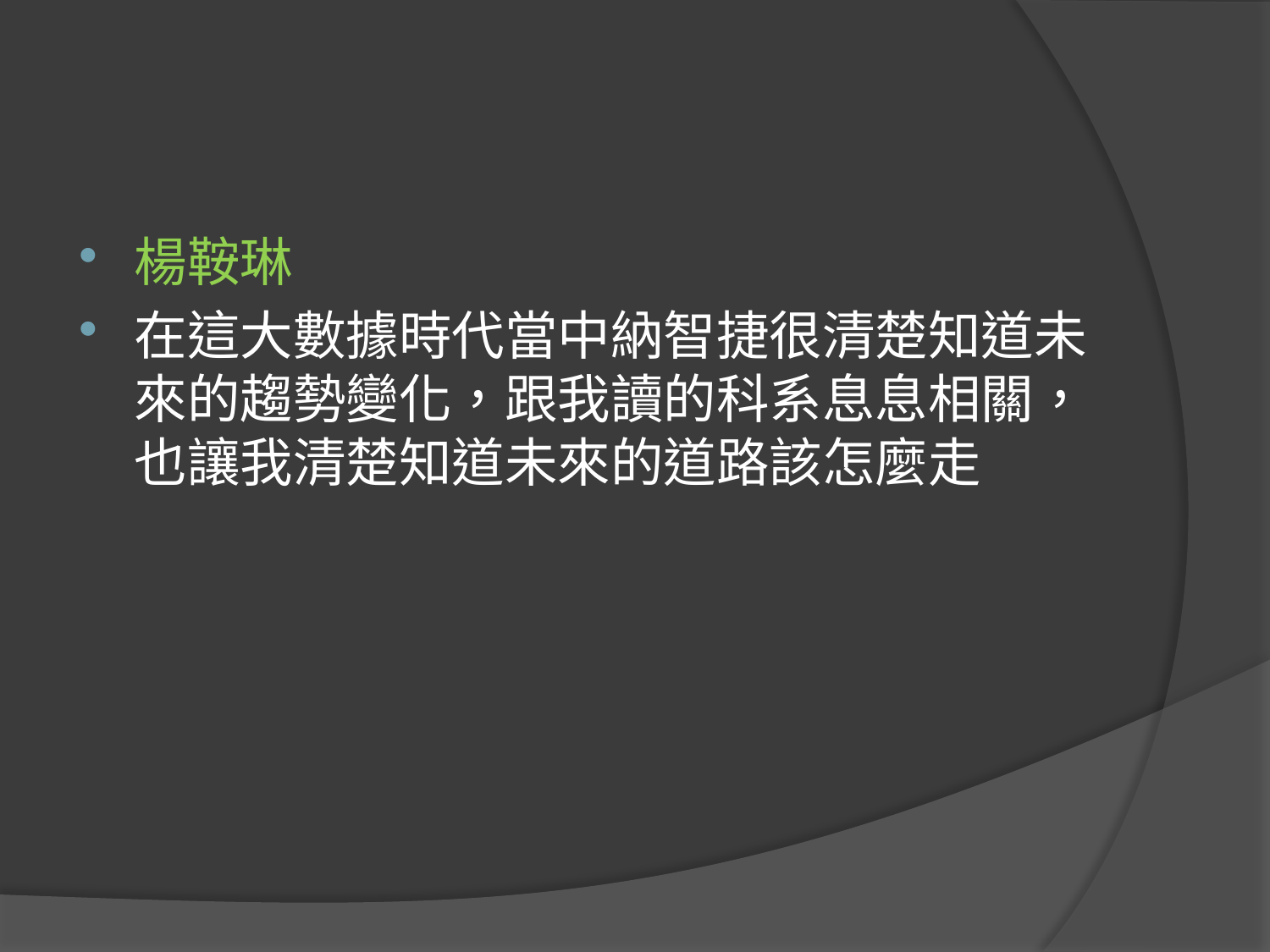

#
楊鞍琳
在這大數據時代當中納智捷很清楚知道未來的趨勢變化，跟我讀的科系息息相關，也讓我清楚知道未來的道路該怎麼走